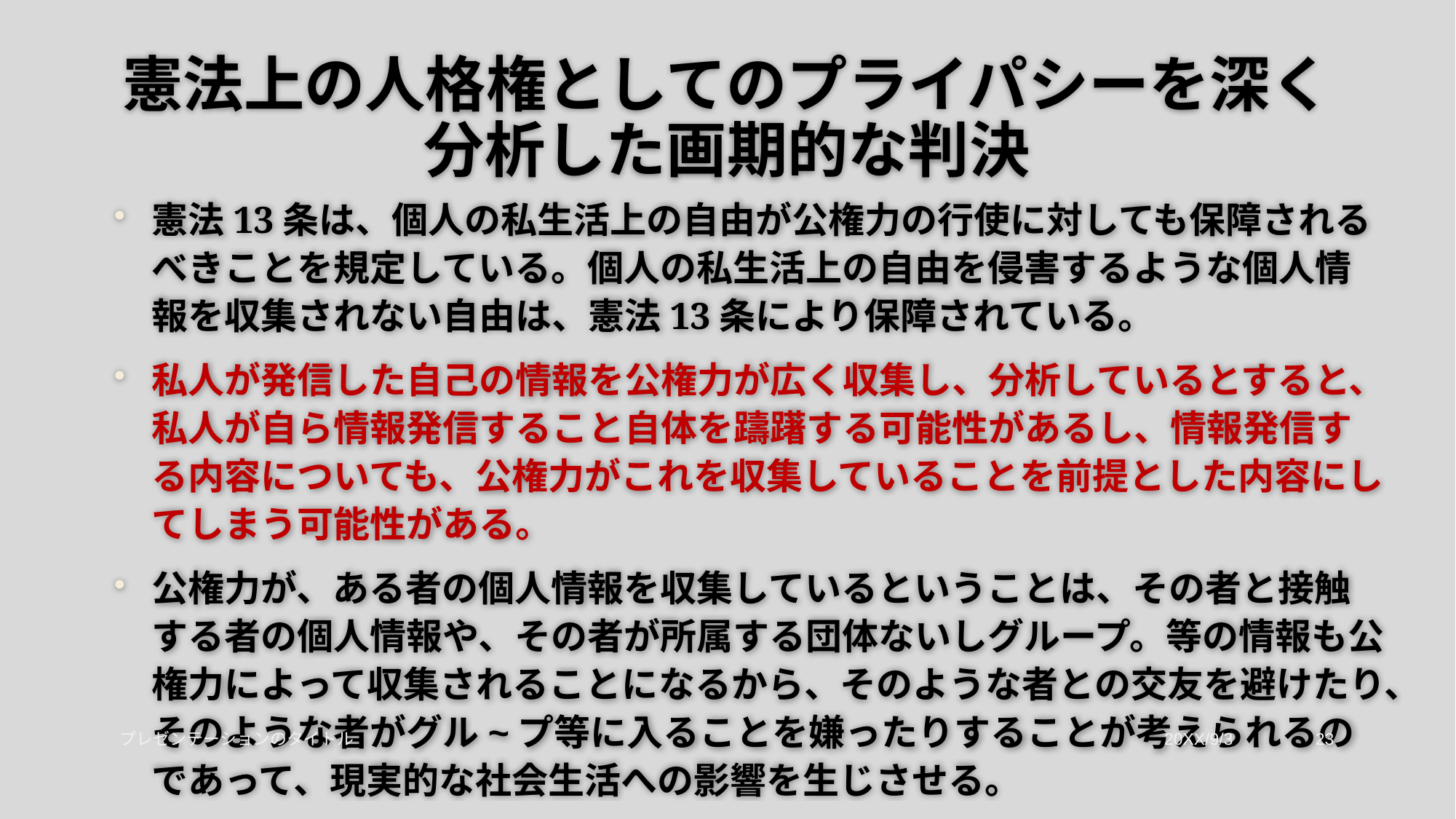

# 憲法上の人格権としてのプライパシーを深く分析した画期的な判決
憲法13条は、個人の私生活上の自由が公権力の行使に対しても保障されるべきことを規定している。個人の私生活上の自由を侵害するような個人情報を収集されない自由は、憲法13条により保障されている。
私人が発信した自己の情報を公権力が広く収集し、分析しているとすると、私人が自ら情報発信すること自体を躊躇する可能性があるし、情報発信する内容についても、公権力がこれを収集していることを前提とした内容にしてしまう可能性がある。
公権力が、ある者の個人情報を収集しているということは、その者と接触する者の個人情報や、その者が所属する団体ないしグループ。等の情報も公権力によって収集されることになるから、そのような者との交友を避けたり、そのような者がグル~プ等に入ることを嫌ったりすることが考えられるのであって、現実的な社会生活への影響を生じさせる。
プレゼンテーションのタイトル
20XX/9/3
23